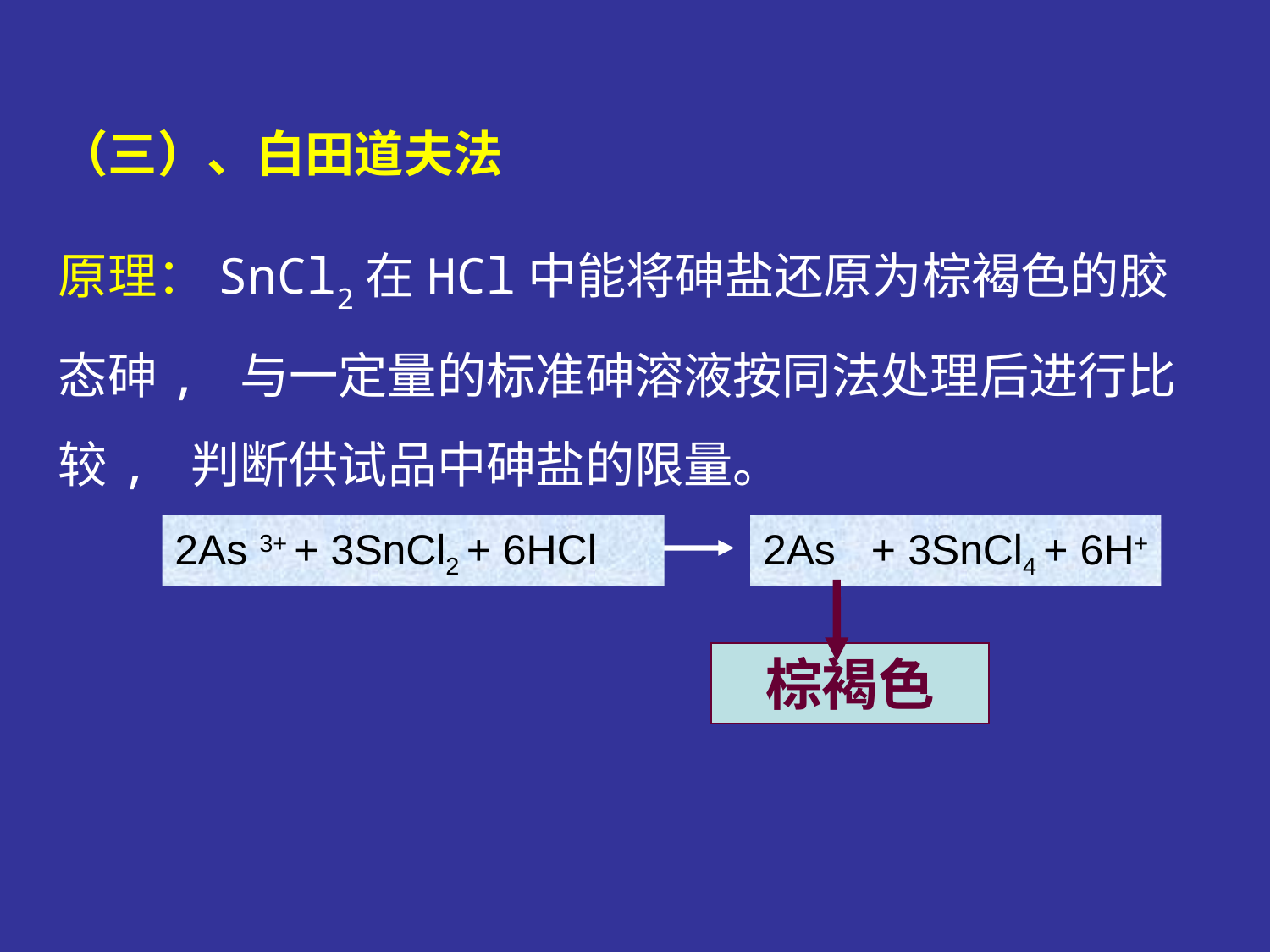

（三）、白田道夫法
原理：SnCl2在HCl中能将砷盐还原为棕褐色的胶态砷, 与一定量的标准砷溶液按同法处理后进行比较, 判断供试品中砷盐的限量。

2As 3+ + 3SnCl2 + 6HCl
2As   + 3SnCl4 + 6H+

棕褐色